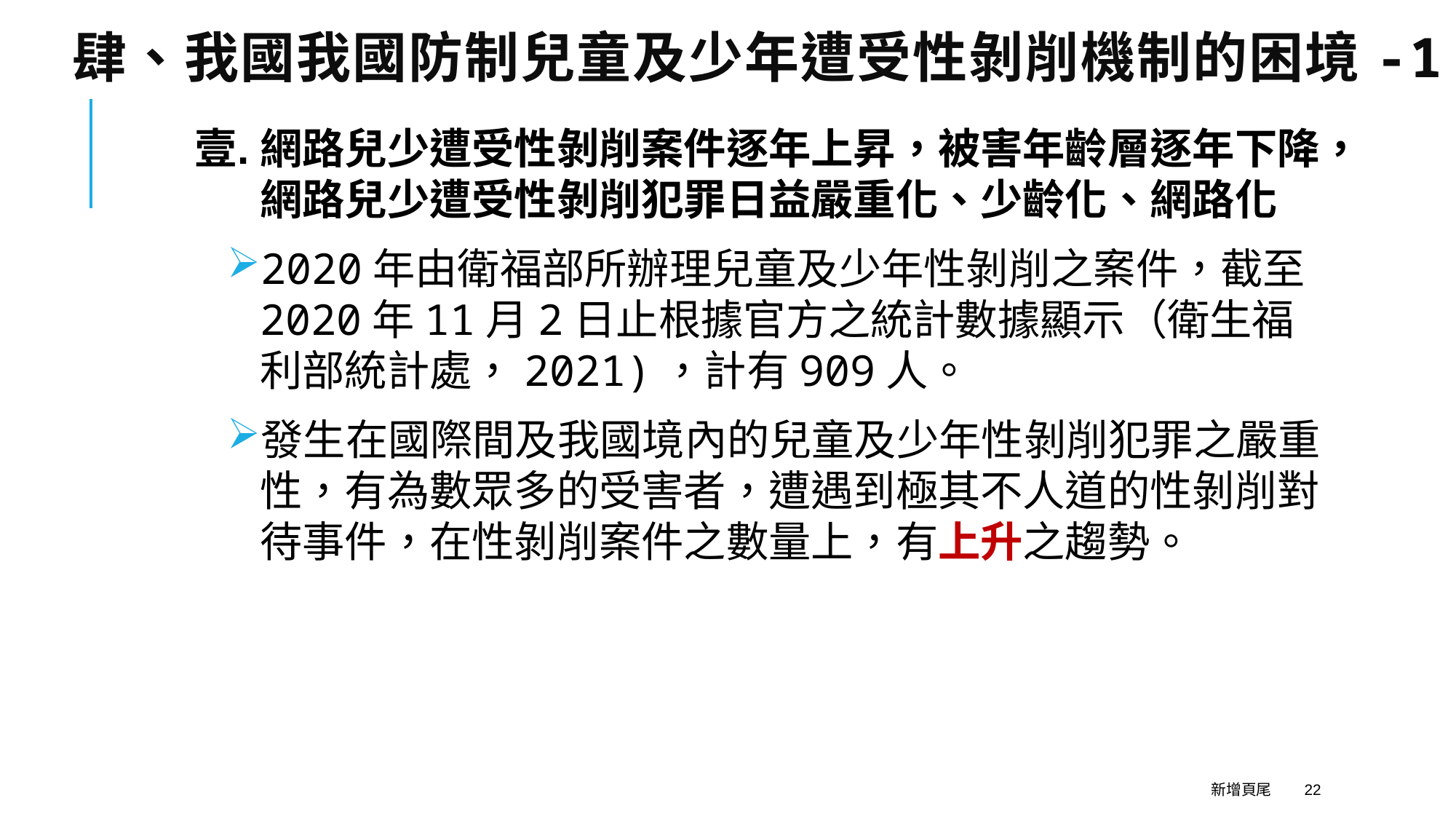

# 肆、我國我國防制兒童及少年遭受性剝削機制的困境-1
網路兒少遭受性剝削案件逐年上昇，被害年齡層逐年下降，網路兒少遭受性剝削犯罪日益嚴重化、少齡化、網路化
2020年由衛福部所辦理兒童及少年性剝削之案件，截至2020年11月2日止根據官方之統計數據顯示（衛生福利部統計處，2021)，計有909人。
發生在國際間及我國境內的兒童及少年性剝削犯罪之嚴重性，有為數眾多的受害者，遭遇到極其不人道的性剝削對待事件，在性剝削案件之數量上，有上升之趨勢。
新增頁尾
22